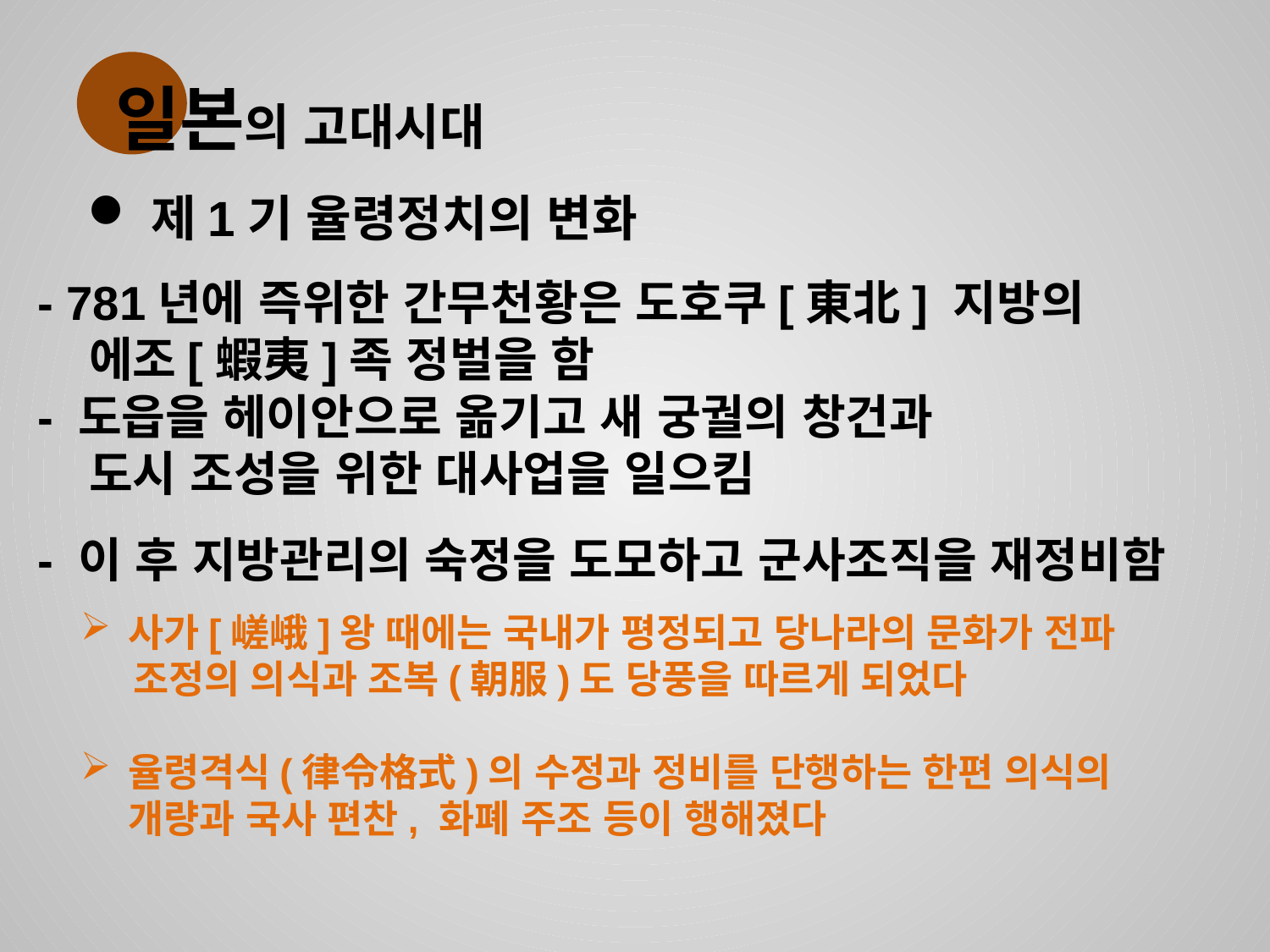

일본의 고대시대
제1기 율령정치의 변화
- 781년에 즉위한 간무천황은 도호쿠[東北] 지방의
   에조[蝦夷]족 정벌을 함
- 도읍을 헤이안으로 옮기고 새 궁궐의 창건과
   도시 조성을 위한 대사업을 일으킴
- 이 후 지방관리의 숙정을 도모하고 군사조직을 재정비함
사가[嵯峨]왕 때에는 국내가 평정되고 당나라의 문화가 전파
    조정의 의식과 조복(朝服)도 당풍을 따르게 되었다

율령격식(律令格式)의 수정과 정비를 단행하는 한편 의식의     개량과 국사 편찬, 화폐 주조 등이 행해졌다